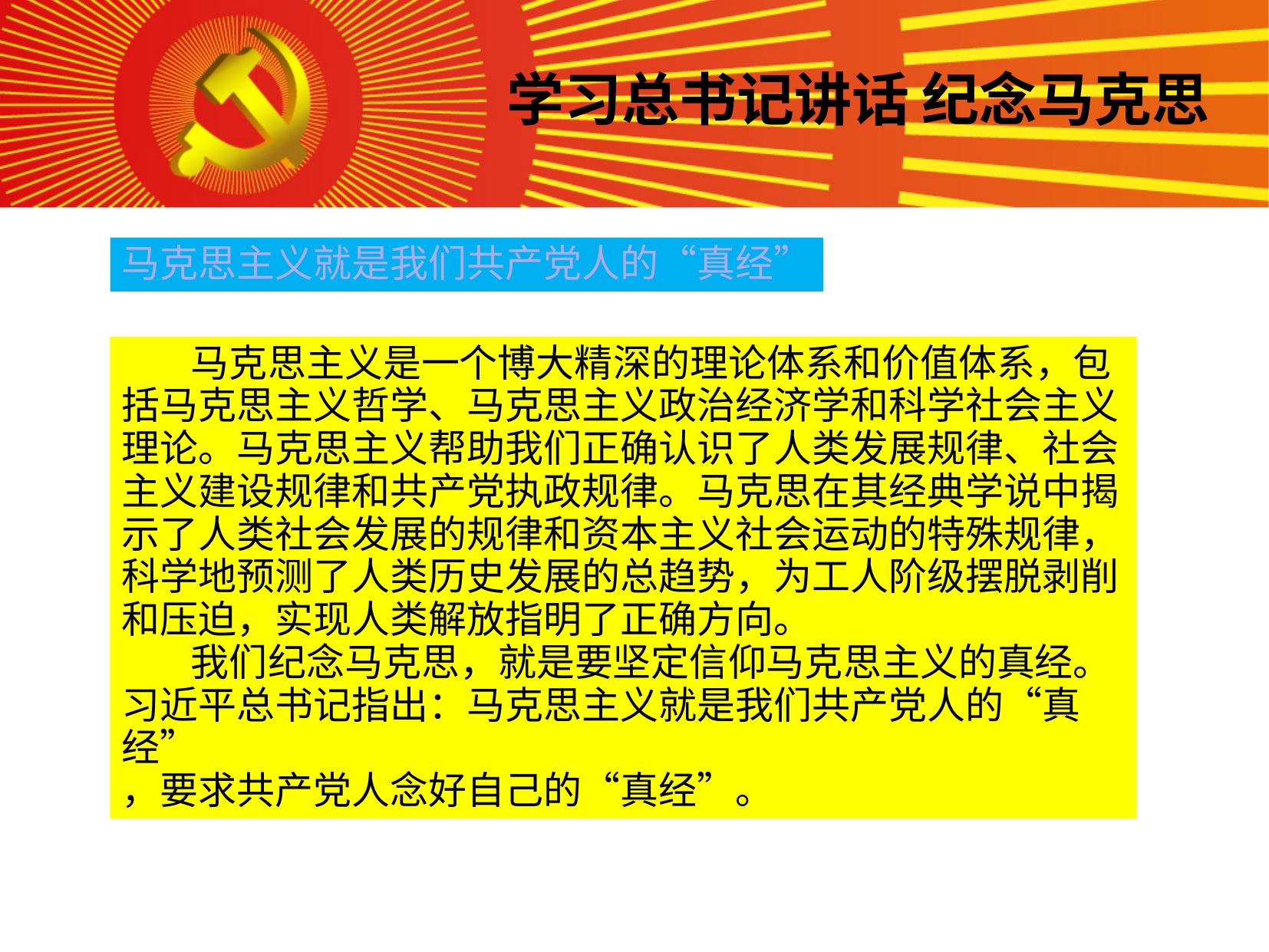

学习总书记讲话 纪念马克思
马克思主义就是我们共产党人的“真经”
       马克思主义是一个博大精深的理论体系和价值体系，包括马克思主义哲学、马克思主义政治经济学和科学社会主义理论。马克思主义帮助我们正确认识了人类发展规律、社会主义建设规律和共产党执政规律。马克思在其经典学说中揭示了人类社会发展的规律和资本主义社会运动的特殊规律，科学地预测了人类历史发展的总趋势，为工人阶级摆脱剥削和压迫，实现人类解放指明了正确方向。
       我们纪念马克思，就是要坚定信仰马克思主义的真经。习近平总书记指出：马克思主义就是我们共产党人的“真经”
，要求共产党人念好自己的“真经”。